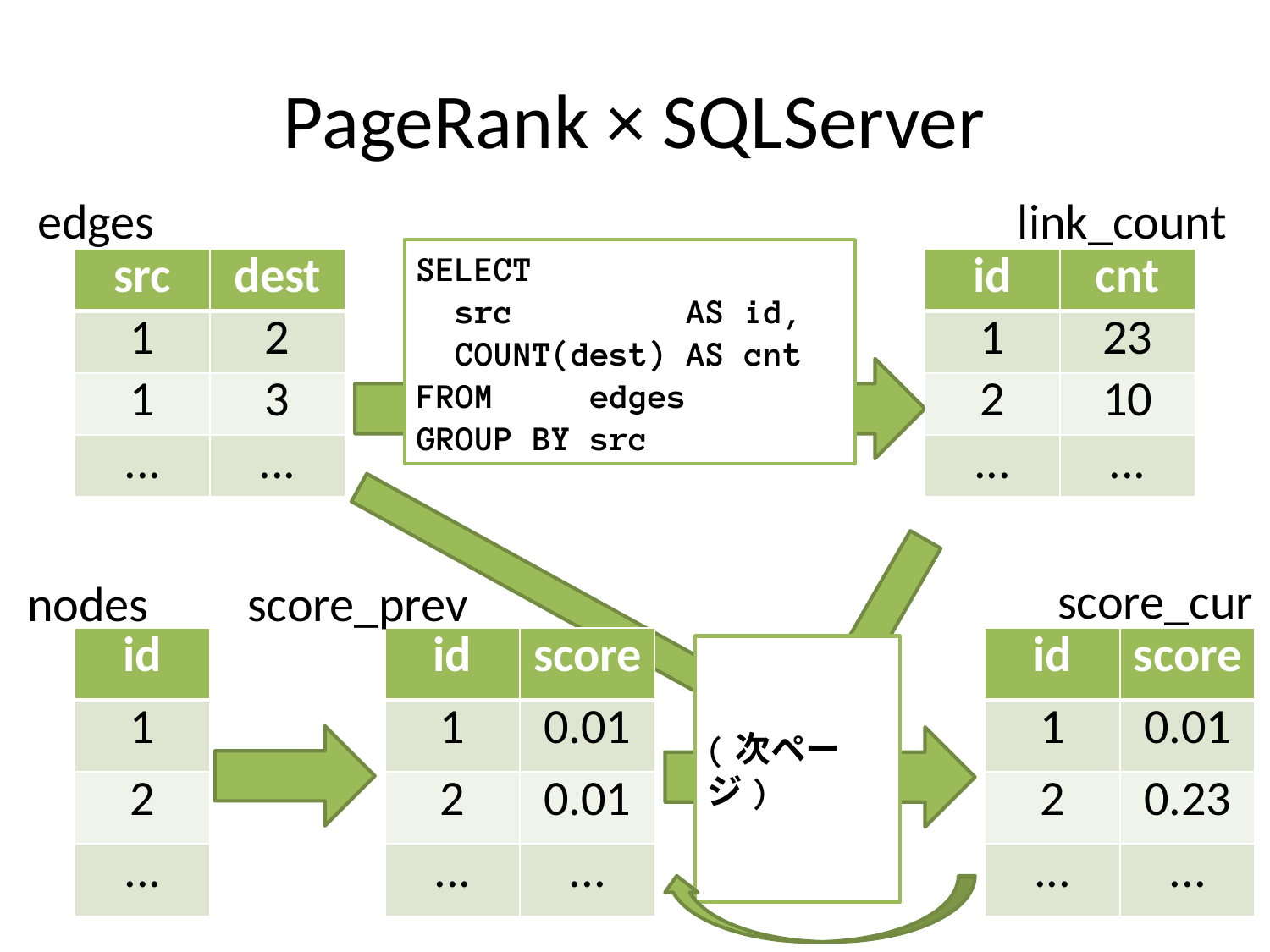

# PageRank × SQLServer
edges
link_count
SELECT
  src         AS id,
  COUNT(dest) AS cnt
FROM     edges
GROUP BY src
| src | dest |
| --- | --- |
| 1 | 2 |
| 1 | 3 |
| ... | ... |
| id | cnt |
| --- | --- |
| 1 | 23 |
| 2 | 10 |
| ... | ... |

score_cur
nodes
score_prev

| id |
| --- |
| 1 |
| 2 |
| ... |
| id | score |
| --- | --- |
| 1 | 0.01 |
| 2 | 0.01 |
| ... | ... |
| id | score |
| --- | --- |
| 1 | 0.01 |
| 2 | 0.23 |
| ... | ... |

(次ページ)